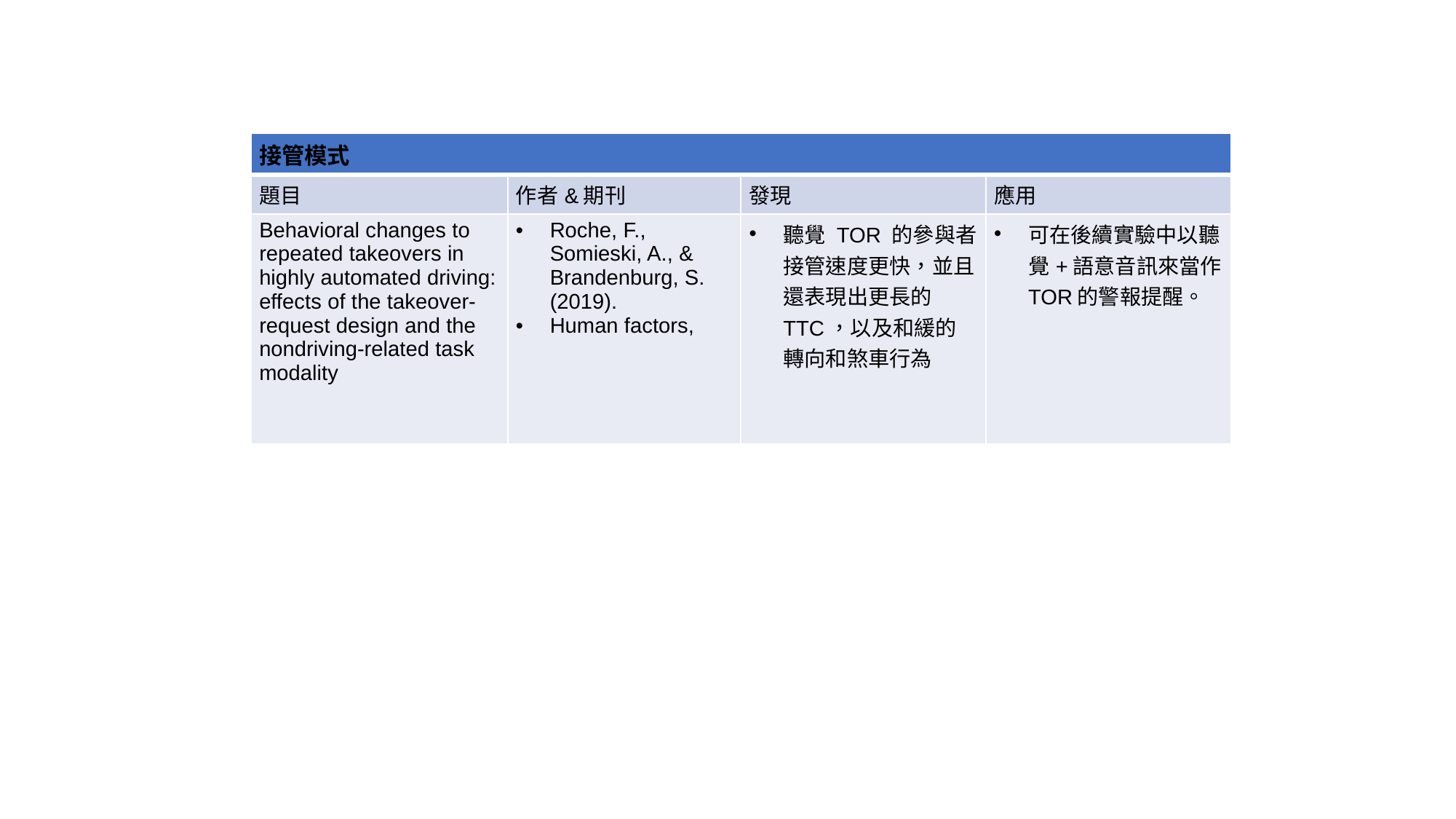

| 接管模式 |  |  |  |
| --- | --- | --- | --- |
| 題目 | 作者&期刊 | 發現 | 應用 |
| Behavioral changes to repeated takeovers in highly automated driving: effects of the takeover-request design and the nondriving-related task modality | Roche, F., Somieski, A., & Brandenburg, S. (2019). Human factors, | 聽覺 TOR 的參與者接管速度更快，並且還表現出更長的 TTC，以及和緩的轉向和煞車行為 | 可在後續實驗中以聽覺+語意音訊來當作TOR的警報提醒。 |